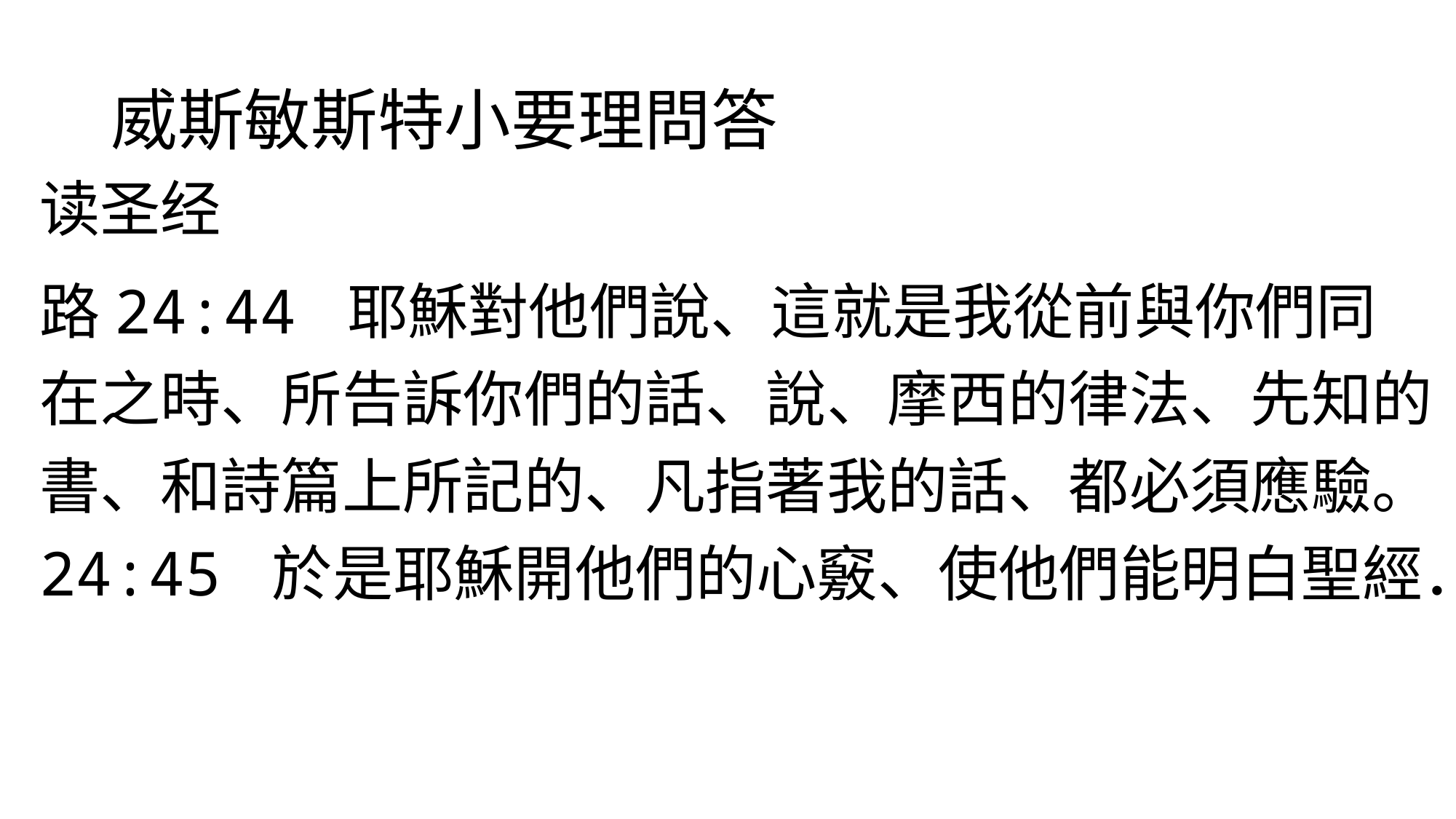

# 威斯敏斯特小要理問答
读圣经
路24:44 耶穌對他們說、這就是我從前與你們同在之時、所告訴你們的話、說、摩西的律法、先知的書、和詩篇上所記的、凡指著我的話、都必須應驗。24:45 於是耶穌開他們的心竅、使他們能明白聖經．